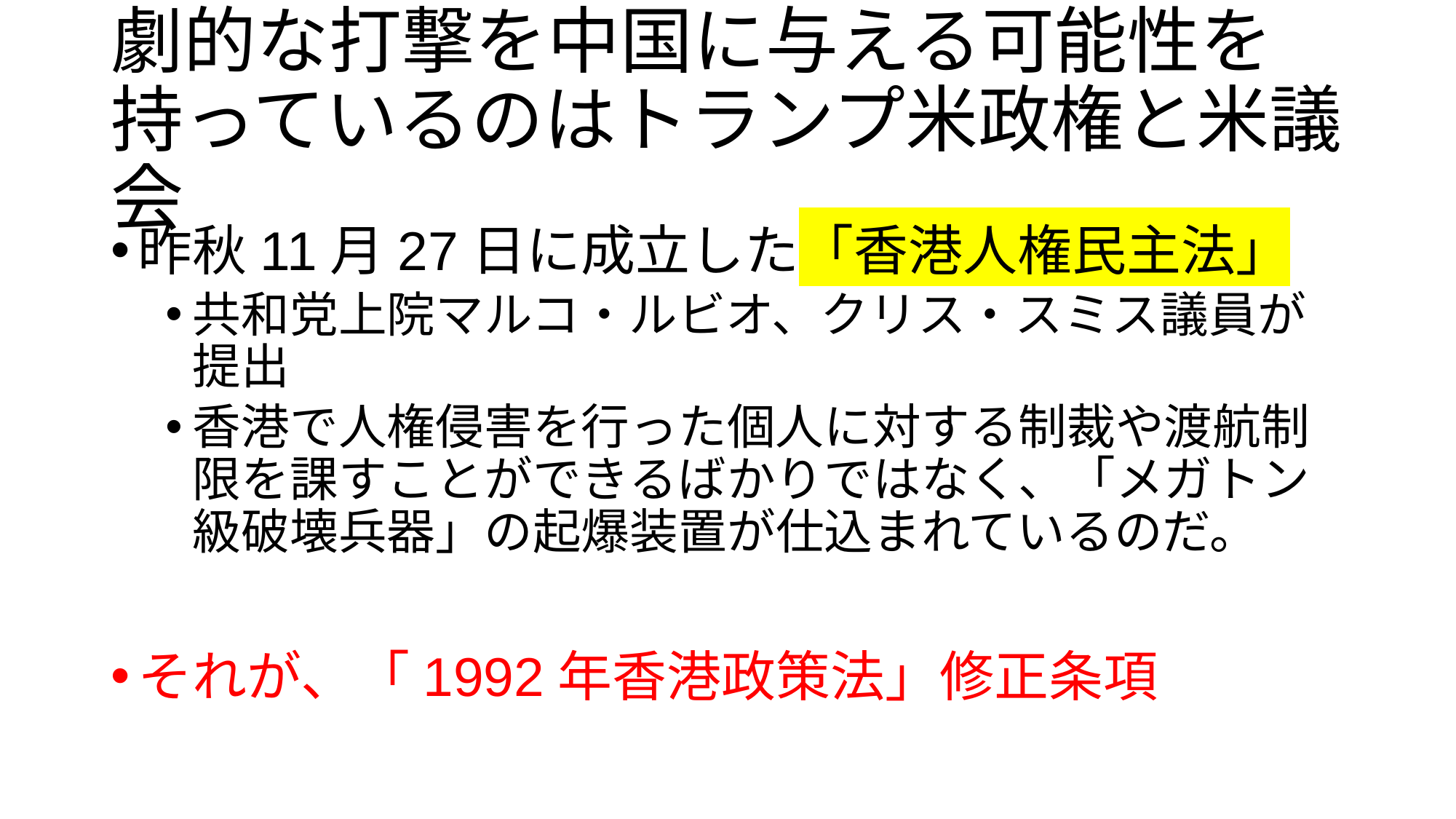

# 劇的な打撃を中国に与える可能性を持っているのはトランプ米政権と米議会
昨秋11月27日に成立した「香港人権民主法」
共和党上院マルコ・ルビオ、クリス・スミス議員が提出
香港で人権侵害を行った個人に対する制裁や渡航制限を課すことができるばかりではなく、「メガトン級破壊兵器」の起爆装置が仕込まれているのだ。

それが、「1992年香港政策法」修正条項